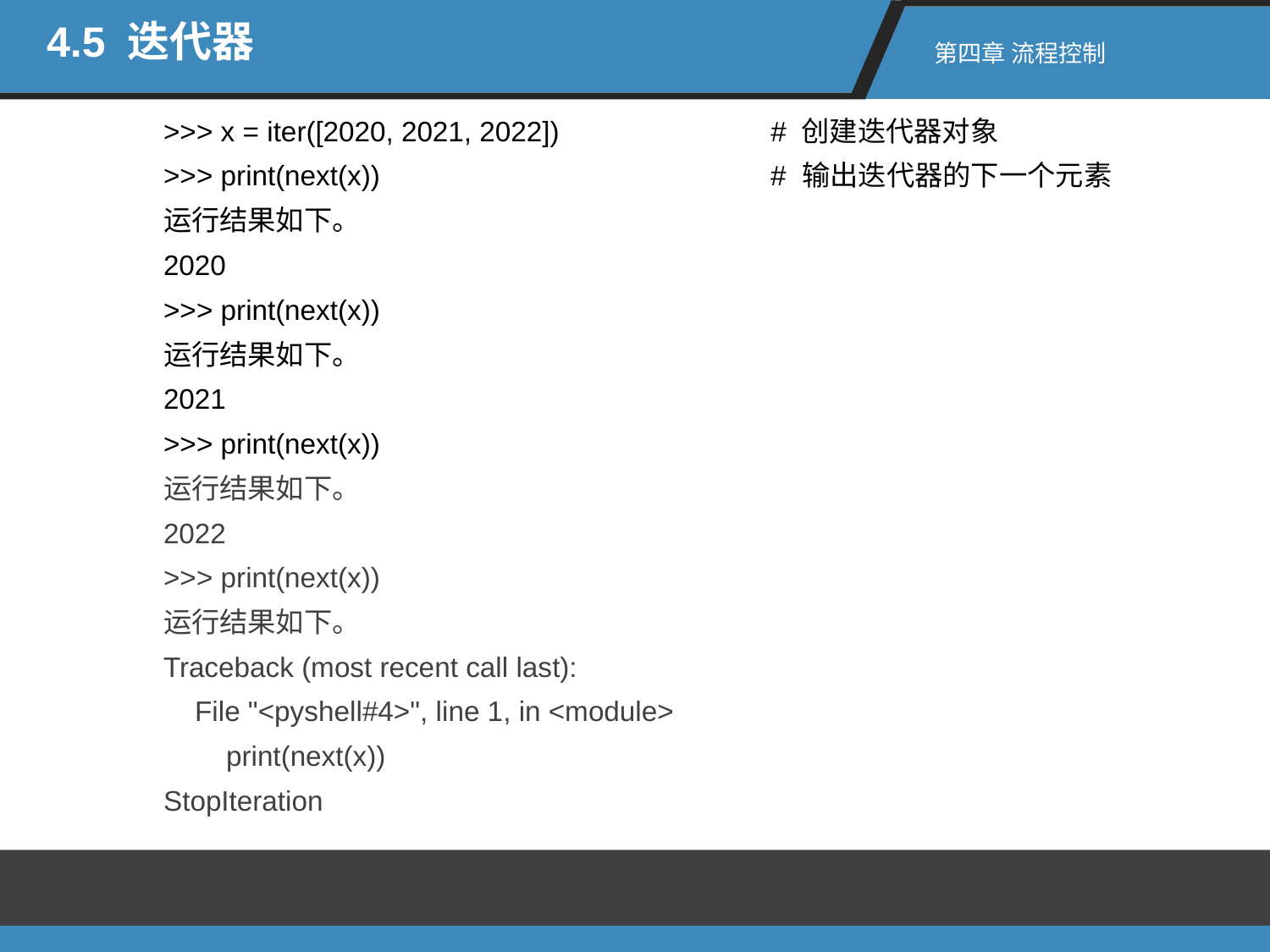

4.5 迭代器
第四章 流程控制
>>> x = iter([2020, 2021, 2022])                           # 创建迭代器对象
>>> print(next(x))                                                  # 输出迭代器的下一个元素
运行结果如下。
2020
>>> print(next(x))
运行结果如下。
2021
>>> print(next(x))
运行结果如下。
2022
>>> print(next(x))
运行结果如下。
Traceback (most recent call last):
    File "<pyshell#4>", line 1, in <module>
        print(next(x))
StopIteration